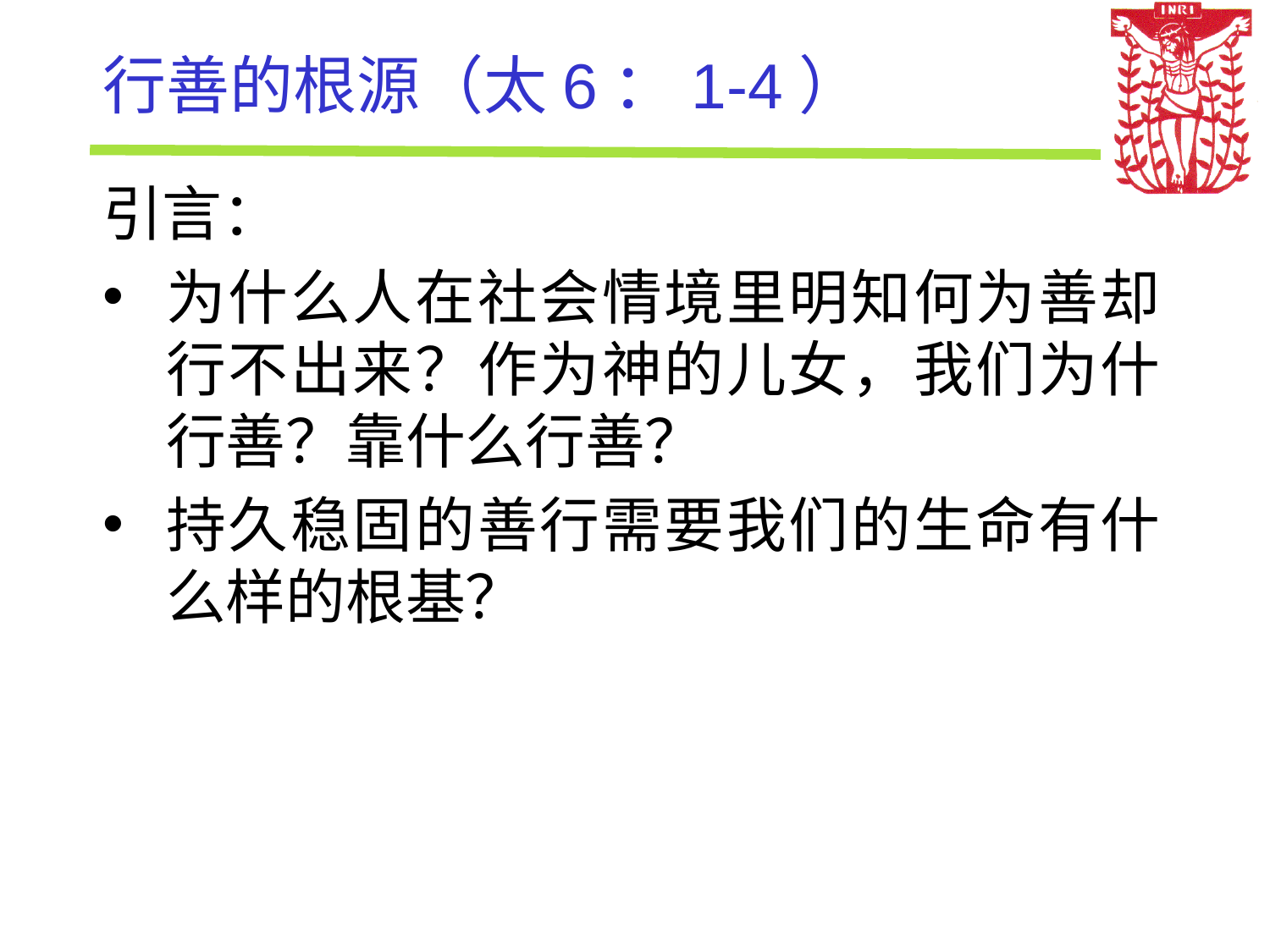

# 行善的根源（太6：1-4）
引言：
为什么人在社会情境里明知何为善却行不出来？作为神的儿女，我们为什行善？靠什么行善？
持久稳固的善行需要我们的生命有什么样的根基？